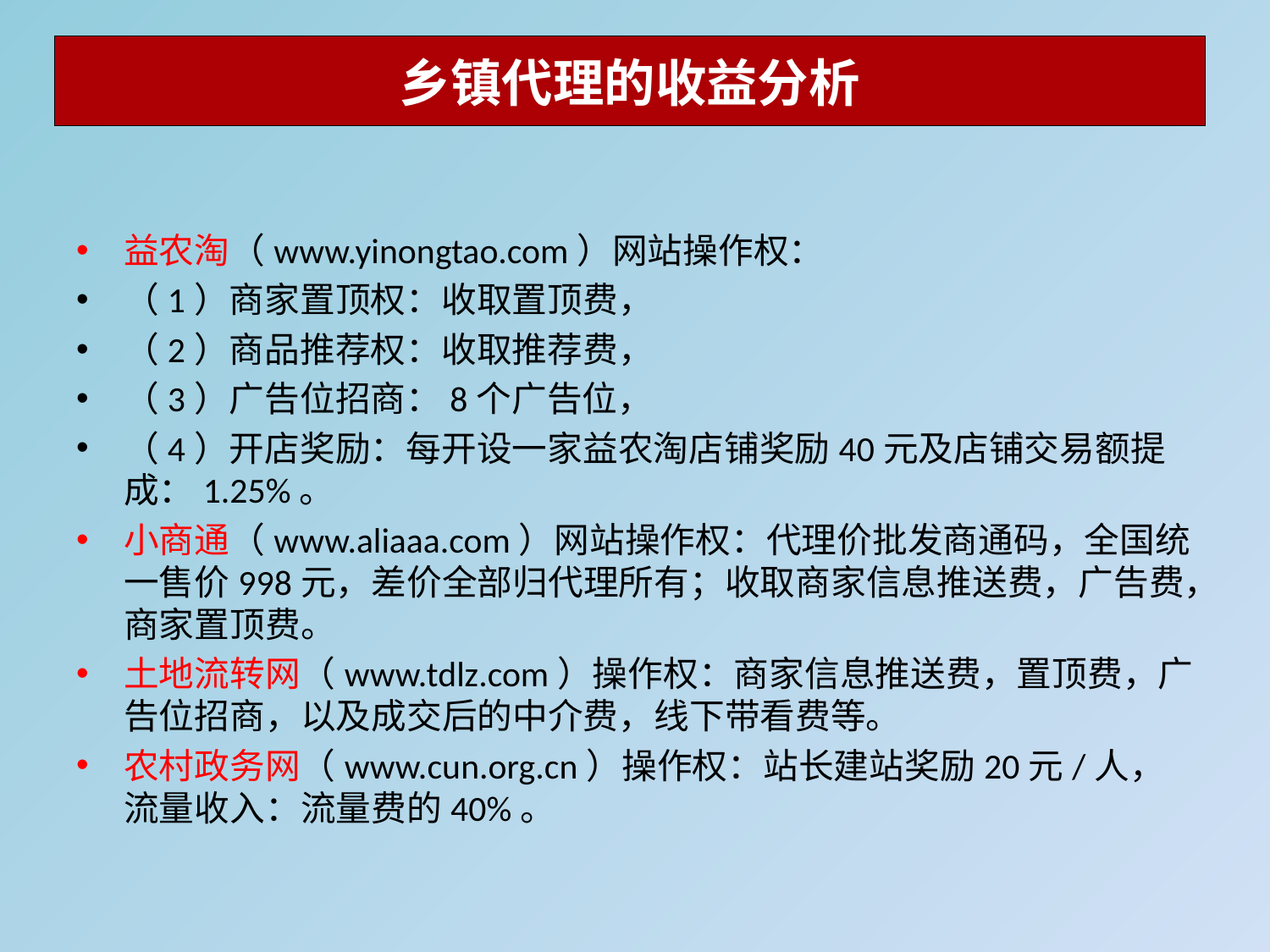

# 乡镇代理的收益分析
益农淘（www.yinongtao.com）网站操作权：
（1）商家置顶权：收取置顶费，
（2）商品推荐权：收取推荐费，
（3）广告位招商：8个广告位，
（4）开店奖励：每开设一家益农淘店铺奖励40元及店铺交易额提成：1.25%。
小商通（www.aliaaa.com）网站操作权：代理价批发商通码，全国统一售价998元，差价全部归代理所有；收取商家信息推送费，广告费，商家置顶费。
土地流转网（www.tdlz.com）操作权：商家信息推送费，置顶费，广告位招商，以及成交后的中介费，线下带看费等。
农村政务网（www.cun.org.cn）操作权：站长建站奖励20元/人，流量收入：流量费的40%。